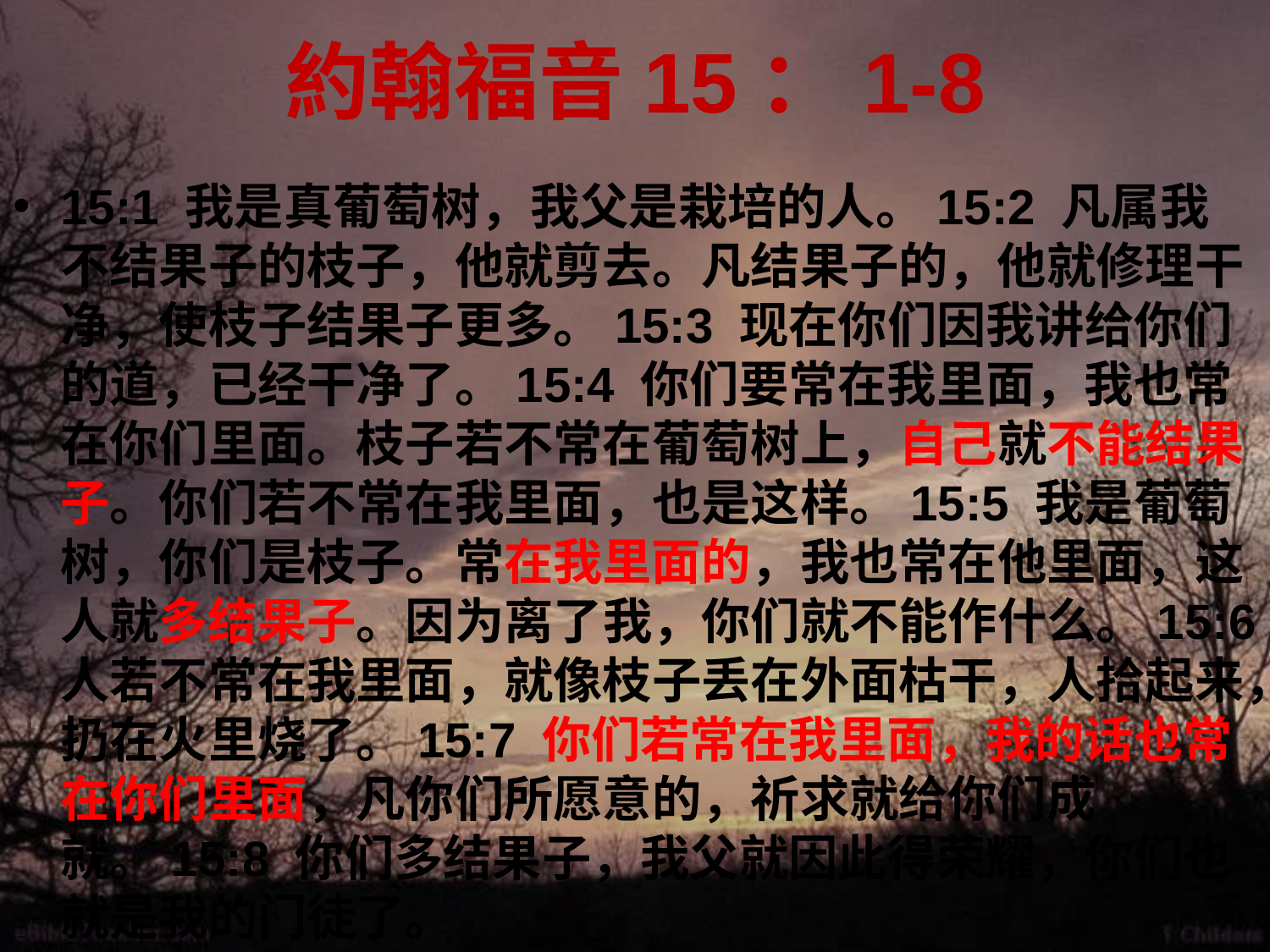

# 約翰福音15：1-8
15:1 我是真葡萄树，我父是栽培的人。15:2 凡属我不结果子的枝子，他就剪去。凡结果子的，他就修理干净，使枝子结果子更多。15:3 现在你们因我讲给你们的道，已经干净了。15:4 你们要常在我里面，我也常在你们里面。枝子若不常在葡萄树上，自己就不能结果子。你们若不常在我里面，也是这样。15:5 我是葡萄树，你们是枝子。常在我里面的，我也常在他里面，这人就多结果子。因为离了我，你们就不能作什么。15:6 人若不常在我里面，就像枝子丢在外面枯干，人拾起来，扔在火里烧了。15:7 你们若常在我里面，我的话也常在你们里面，凡你们所愿意的，祈求就给你们成就。15:8 你们多结果子，我父就因此得荣耀，你们也就是我的门徒了。